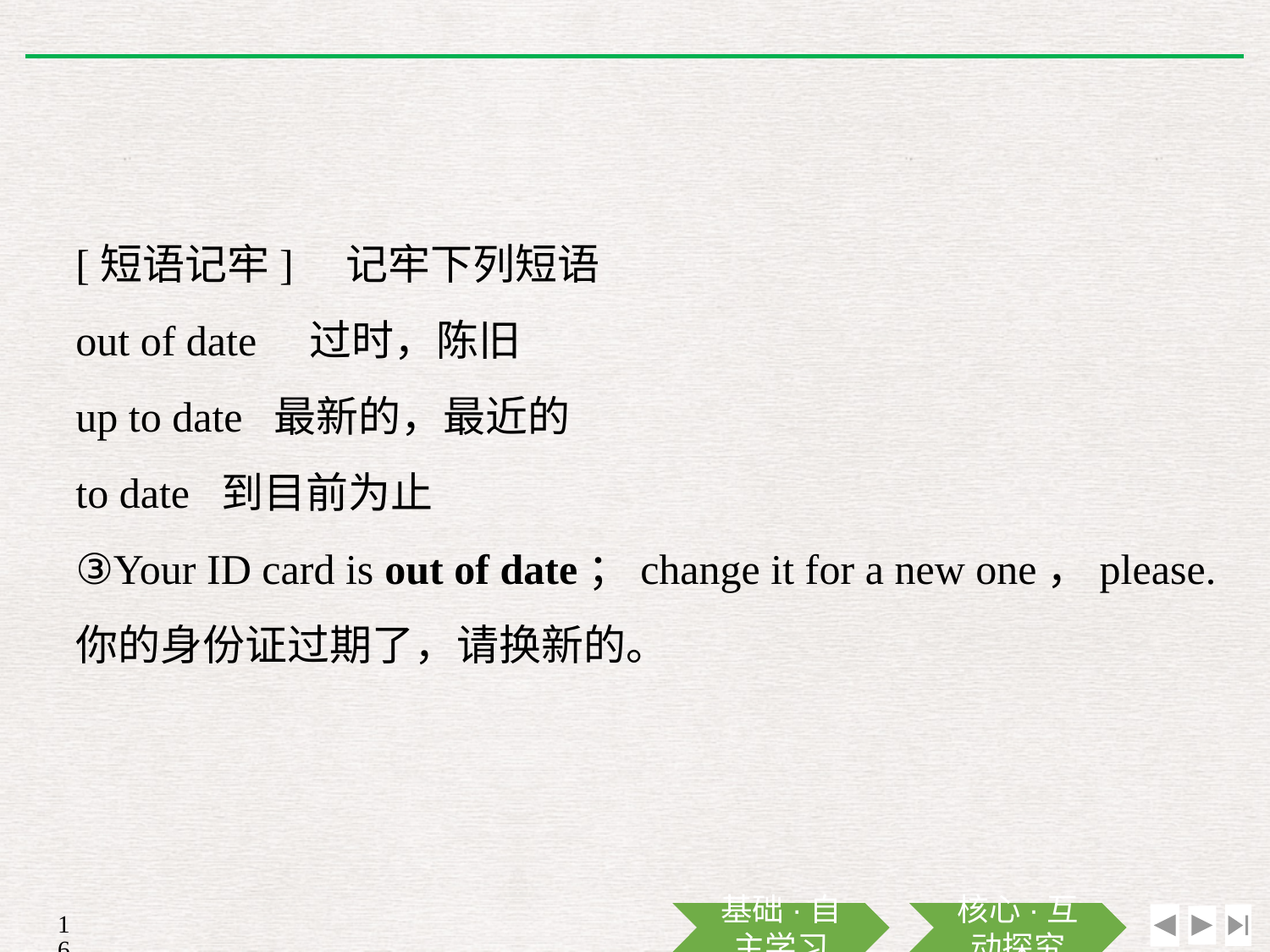

[短语记牢]　记牢下列短语
out of date　过时，陈旧
up to date  最新的，最近的
to date  到目前为止
③Your ID card is out of date；change it for a new one，please.
你的身份证过期了，请换新的。